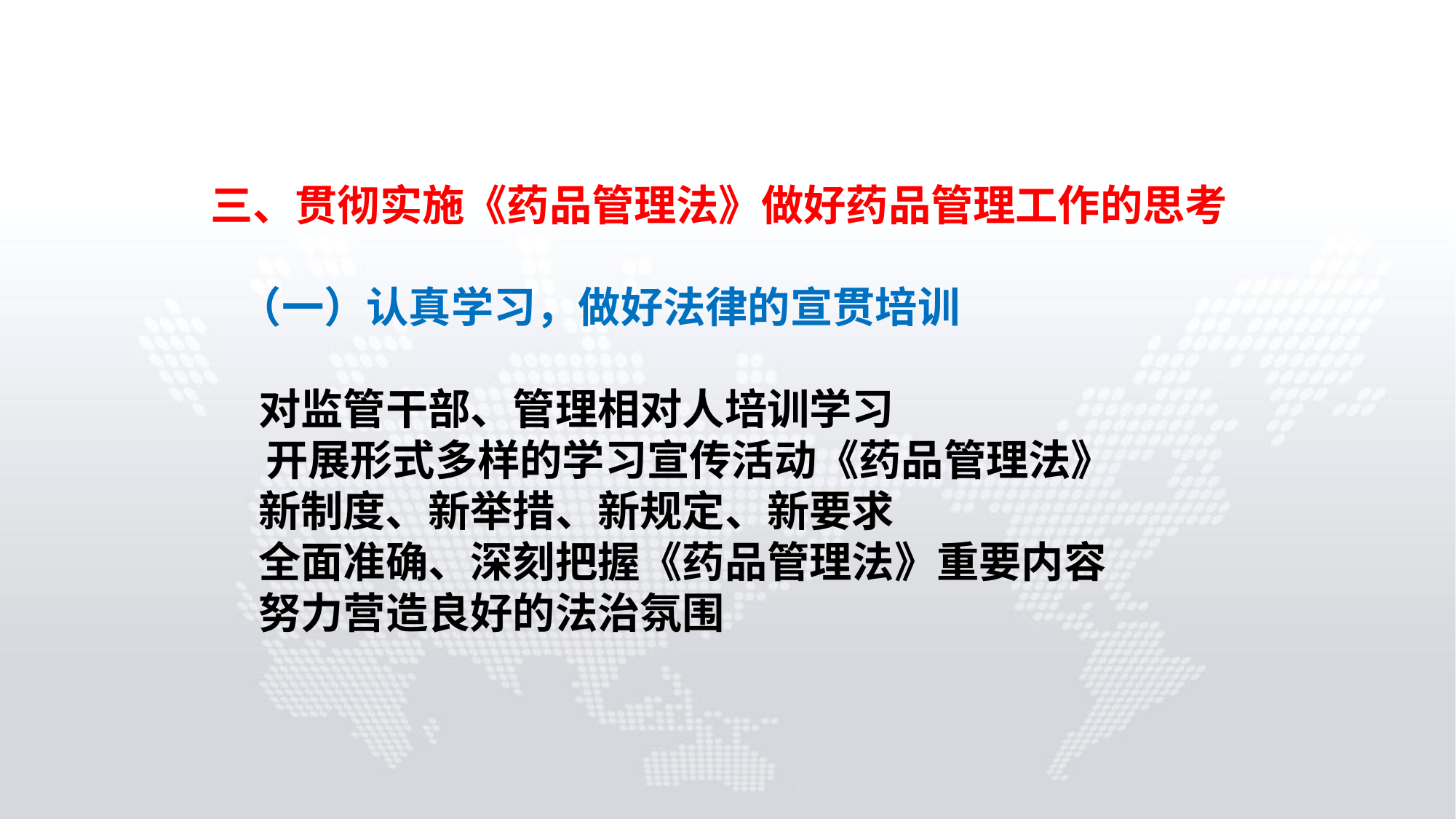

三、贯彻实施《药品管理法》做好药品管理工作的思考

      （一）认真学习，做好法律的宣贯培训

        对监管干部、管理相对人培训学习
　　 开展形式多样的学习宣传活动《药品管理法》
        新制度、新举措、新规定、新要求
        全面准确、深刻把握《药品管理法》重要内容
        努力营造良好的法治氛围